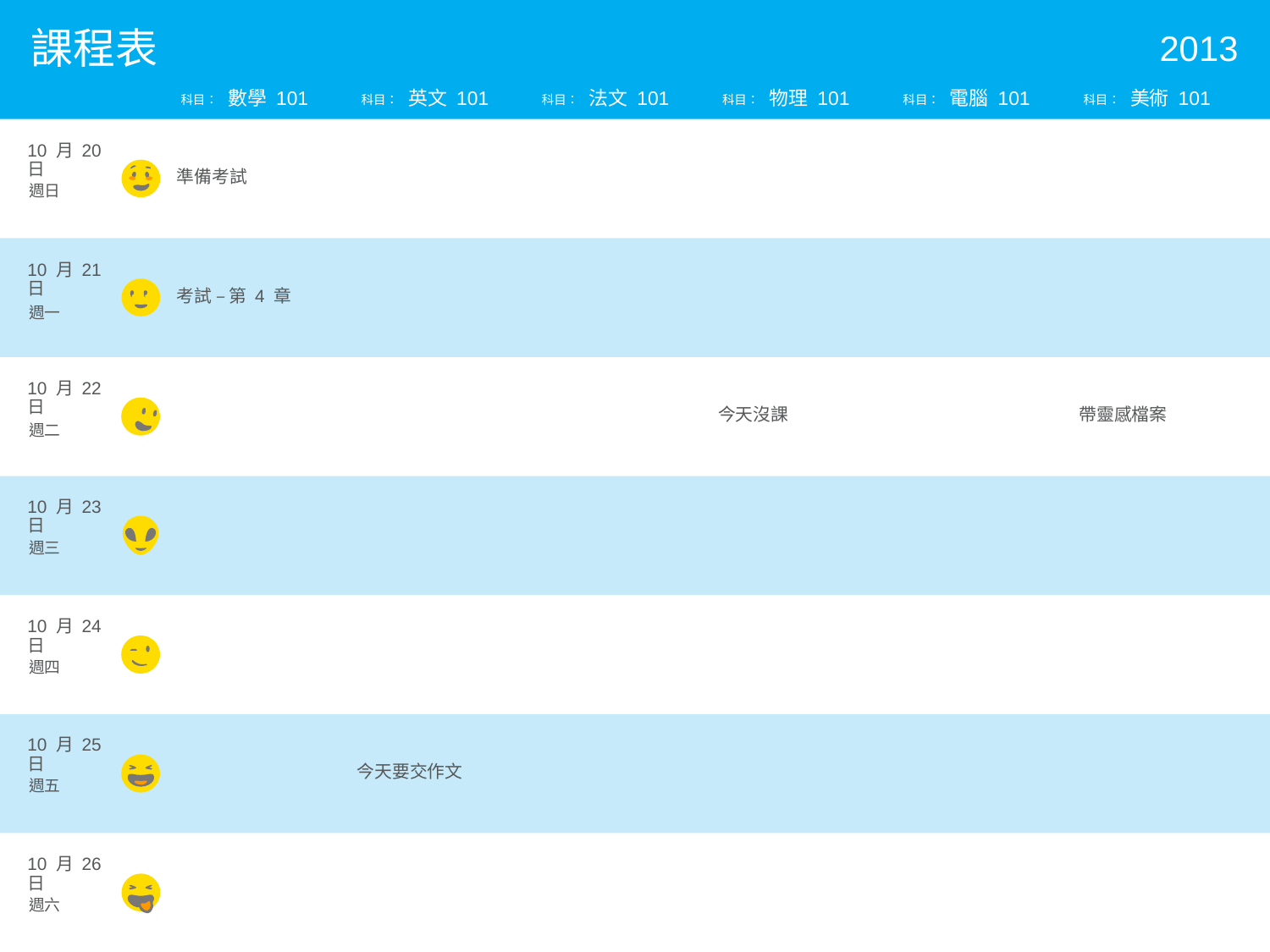

# 課程表
2013
數學 101
英文 101
法文 101
物理 101
電腦 101
美術 101
準備考試

10 月 20 日
考試 – 第 4 章

10 月 21 日

今天沒課

帶靈感檔案
10 月 22 日

10 月 23 日

10 月 24 日

今天要交作文

10 月 25 日

10 月 26 日